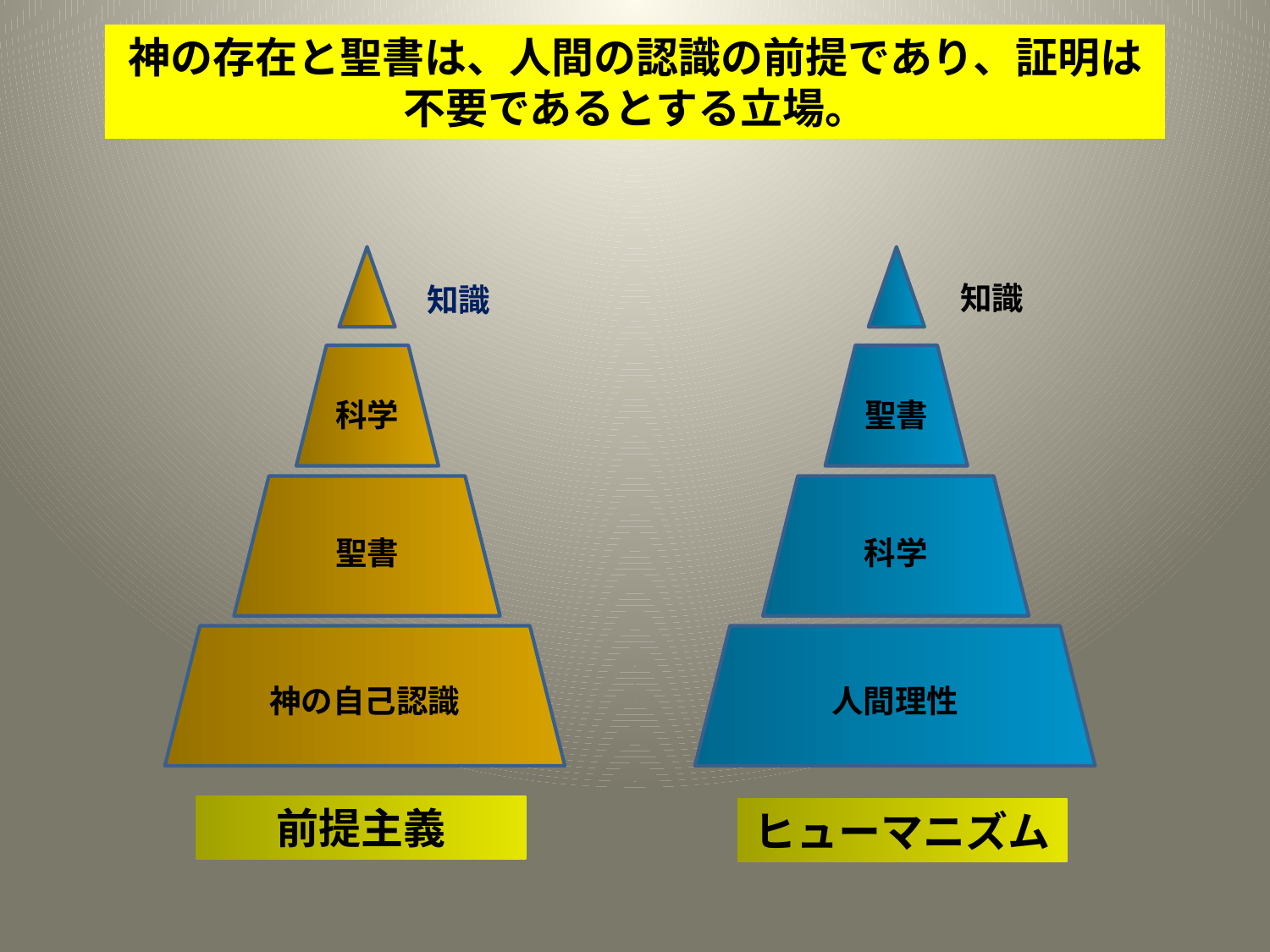

神の存在と聖書は、人間の認識の前提であり、証明は不要であるとする立場。

知識

知識
科学
聖書
聖書
科学
神の自己認識
人間理性
前提主義
ヒューマニズム